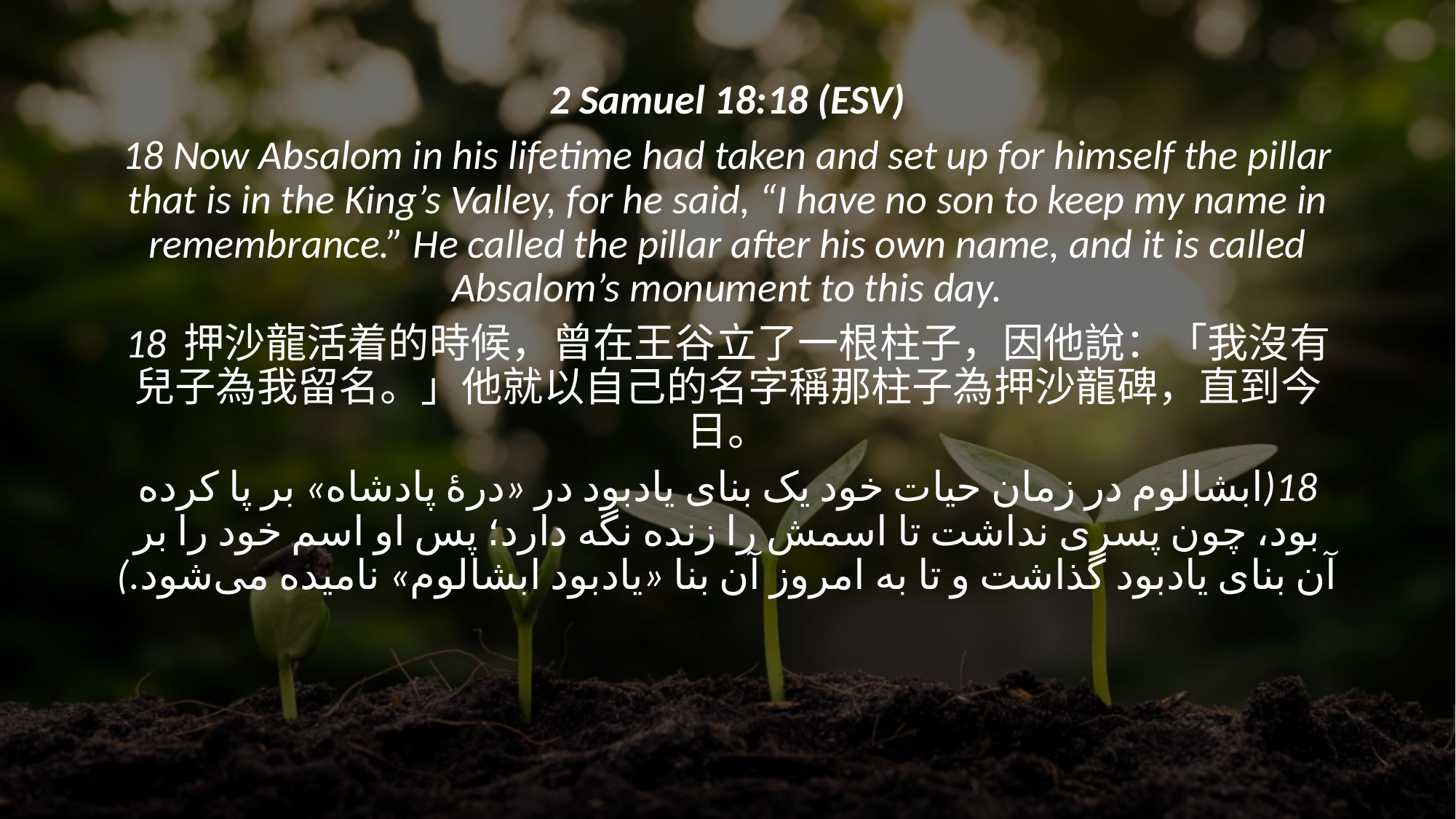

2 Samuel 18:18 (ESV)
18 Now Absalom in his lifetime had taken and set up for himself the pillar that is in the King’s Valley, for he said, “I have no son to keep my name in remembrance.” He called the pillar after his own name, and it is called Absalom’s monument to this day.
18 押沙龍活着的時候，曾在王谷立了一根柱子，因他說：「我沒有兒子為我留名。」他就以自己的名字稱那柱子為押沙龍碑，直到今日。
18(ابشالوم در زمان حیات خود یک بنای یادبود در «درهٔ پادشاه» بر پا کرده بود، چون پسری نداشت تا اسمش را زنده نگه دارد؛ پس او اسم خود را بر آن بنای یادبود گذاشت و تا به امروز آن بنا «یادبود ابشالوم» نامیده می‌شود.)